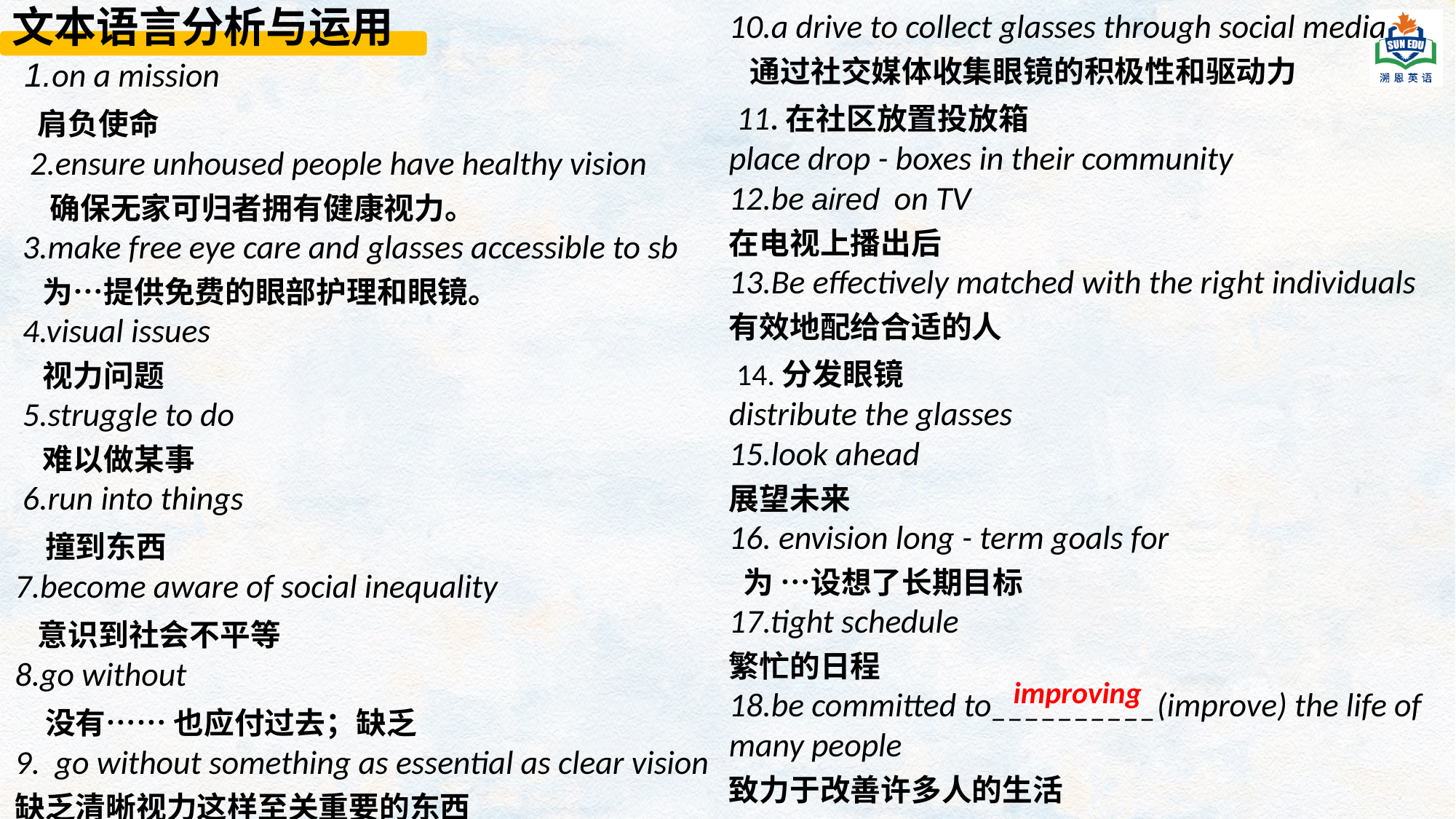

10.a drive to collect glasses through social media
  通过社交媒体收集眼镜的积极性和驱动力
 11.在社区放置投放箱
place drop - boxes in their community
12.be aired  on TV
在电视上播出后
13.Be effectively matched with the right individuals
有效地配给合适的人
 14.分发眼镜
distribute the glasses
15.look ahead
展望未来
16. envision long - term goals for
 为 …设想了长期目标
17.tight schedule
繁忙的日程
18.be committed to__________(improve) the life of many people
致力于改善许多人的生活
文本语言分析与运用
 1.on a mission
  肩负使命
  2.ensure unhoused people have healthy vision
    确保无家可归者拥有健康视力。
 3.make free eye care and glasses accessible to sb
   为…提供免费的眼部护理和眼镜。
 4.visual issues
   视力问题
 5.struggle to do
   难以做某事
 6.run into things
   撞到东西
7.become aware of social inequality
  意识到社会不平等
8.go without
   没有…… 也应付过去；缺乏
9.  go without something as essential as clear vision
缺乏清晰视力这样至关重要的东西
improving